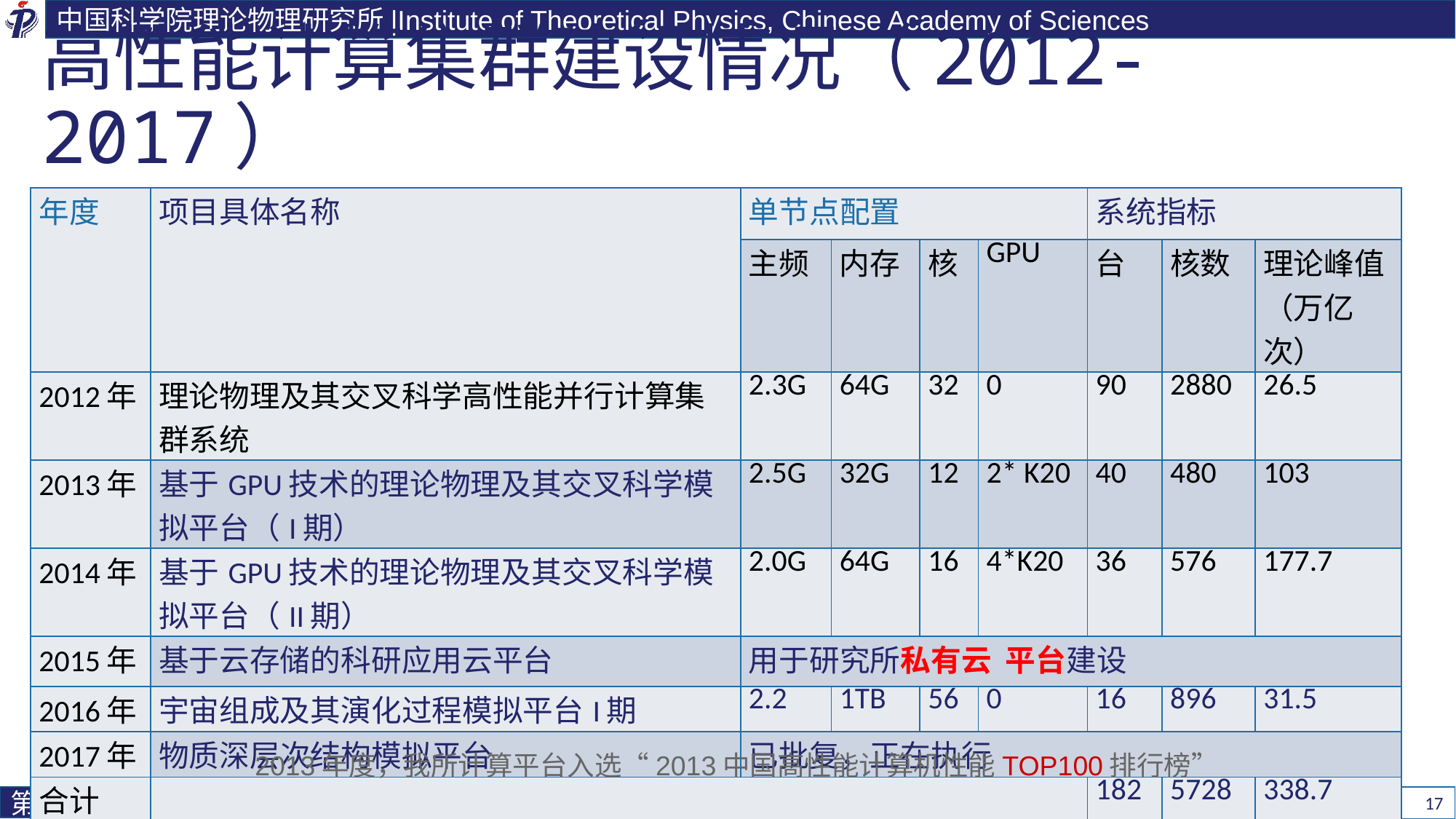

# 高性能计算集群建设情况（2012-2017）
| 年度 | 项目具体名称 | 单节点配置 |  |  |  | 系统指标 |  |  |
| --- | --- | --- | --- | --- | --- | --- | --- | --- |
|  |  | 主频 | 内存 | 核 | GPU | 台 | 核数 | 理论峰值（万亿次） |
| 2012年 | 理论物理及其交叉科学高性能并行计算集群系统 | 2.3G | 64G | 32 | 0 | 90 | 2880 | 26.5 |
| 2013年 | 基于GPU技术的理论物理及其交叉科学模拟平台（I期） | 2.5G | 32G | 12 | 2\* K20 | 40 | 480 | 103 |
| 2014年 | 基于GPU技术的理论物理及其交叉科学模拟平台（II期） | 2.0G | 64G | 16 | 4\*K20 | 36 | 576 | 177.7 |
| 2015年 | 基于云存储的科研应用云平台 | 用于研究所私有云 平台建设 |  |  |  |  |  |  |
| 2016年 | 宇宙组成及其演化过程模拟平台I期 | 2.2 | 1TB | 56 | 0 | 16 | 896 | 31.5 |
| 2017年 | 物质深层次结构模拟平台 | 已批复，正在执行 |  |  |  |  |  |  |
| 合计 |  |  |  |  |  | 182 | 5728 | 338.7 |
2013年度，我所计算平台入选“2013中国高性能计算机性能TOP100排行榜”
17